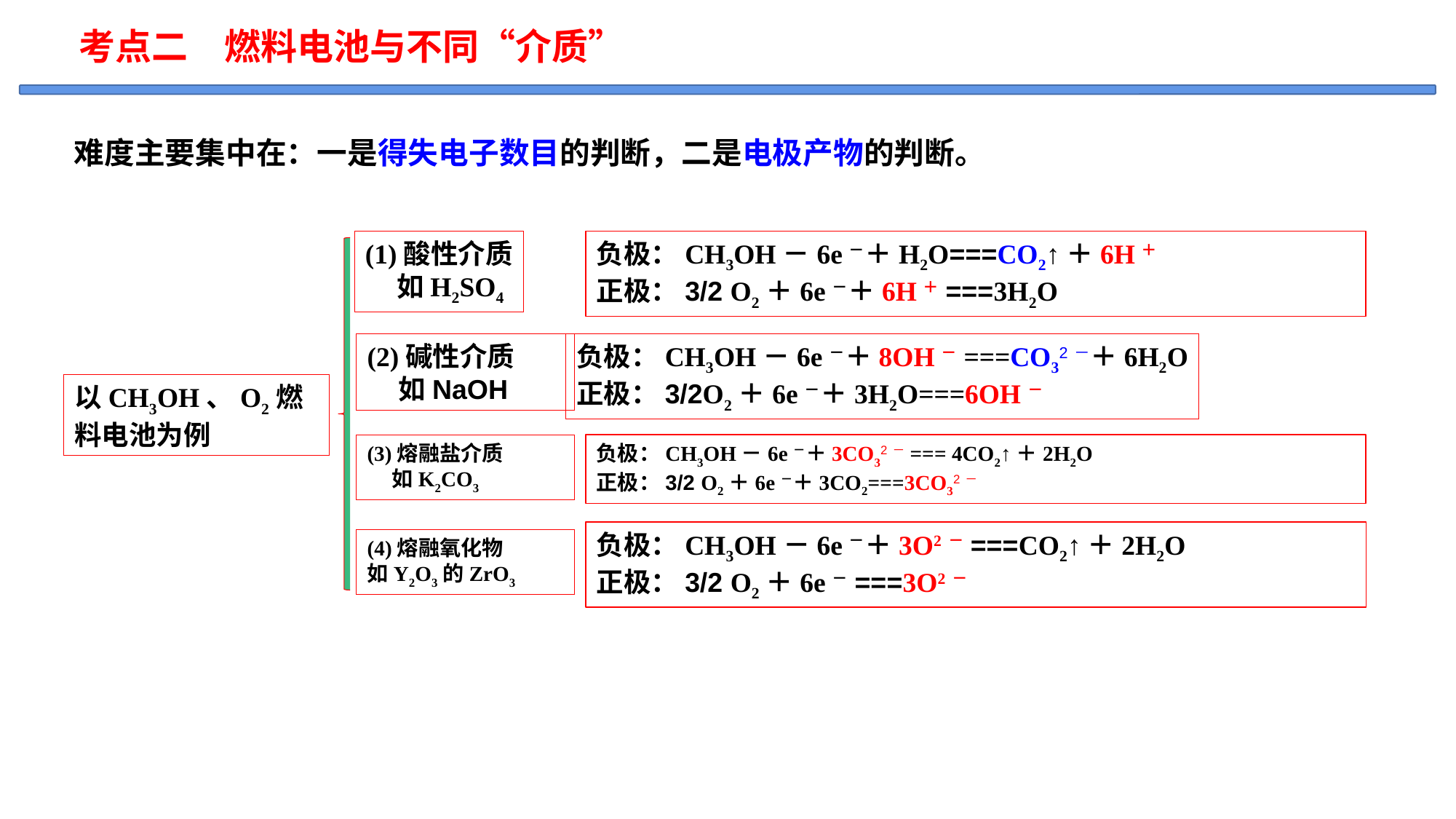

考点二　燃料电池与不同“介质”

难度主要集中在：一是得失电子数目的判断，二是电极产物的判断。
负极：CH3OH－6e－＋H2O===CO2↑＋6H＋
正极：3/2 O2＋6e－＋6H＋===3H2O
负极：CH3OH－6e－＋8OH－===CO32－＋6H2O
正极：3/2O2＋6e－＋3H2O===6OH－
负极：CH3OH－6e－＋3CO32－=== 4CO2↑＋2H2O
正极：3/2 O2＋6e－＋3CO2===3CO32－
负极：CH3OH－6e－＋3O2－===CO2↑＋2H2O
正极：3/2 O2＋6e－===3O2－
(1)酸性介质
    如H2SO4

(2)碱性介质
    如NaOH
(3)熔融盐介质
    如K2CO3
(4)熔融氧化物
如Y2O3的ZrO3
以CH3OH、O2燃料电池为例